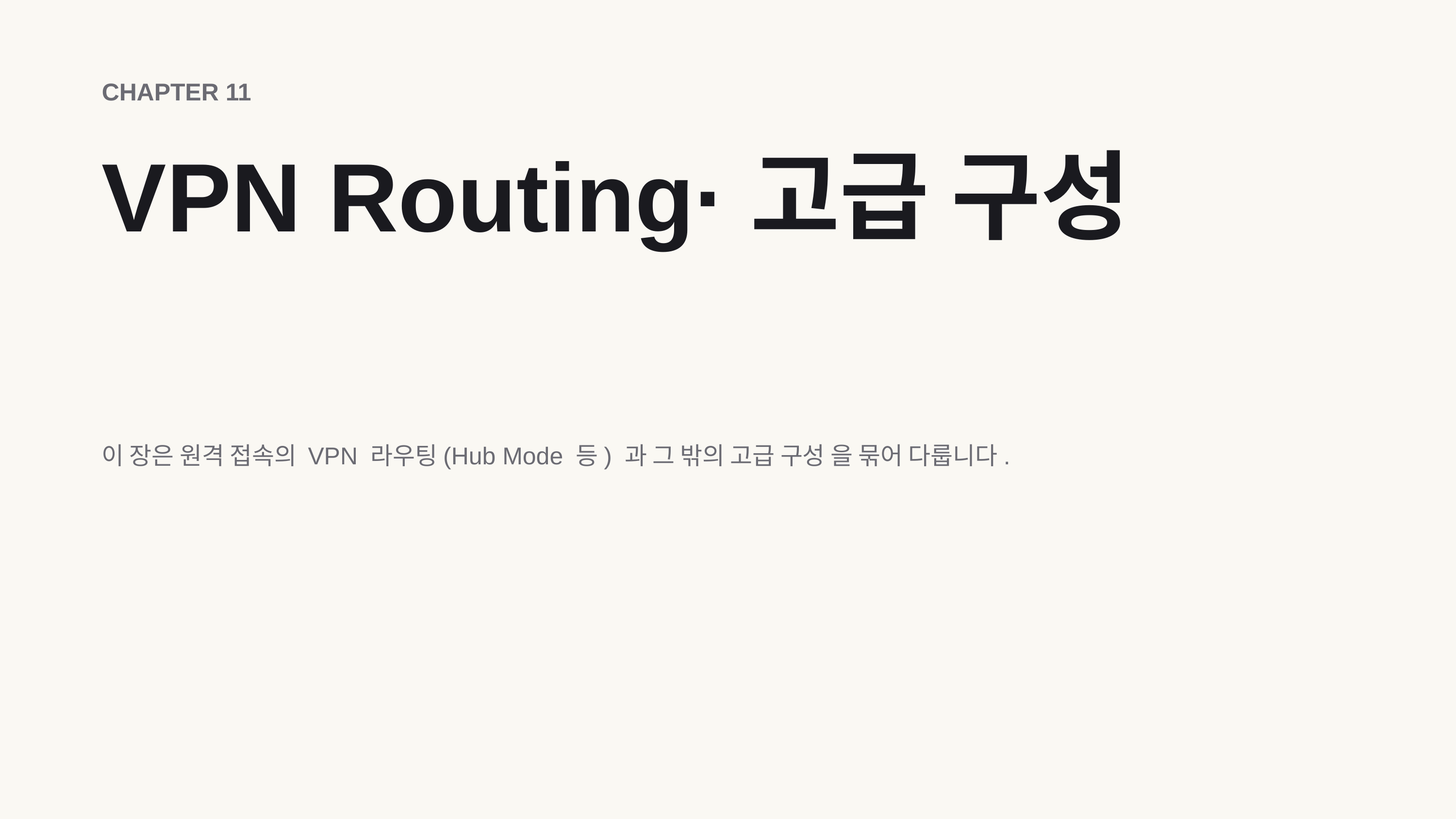

CHAPTER 11
VPN Routing·고급 구성
이 장은 원격 접속의 VPN 라우팅(Hub Mode 등) 과 그 밖의 고급 구성 을 묶어 다룹니다.